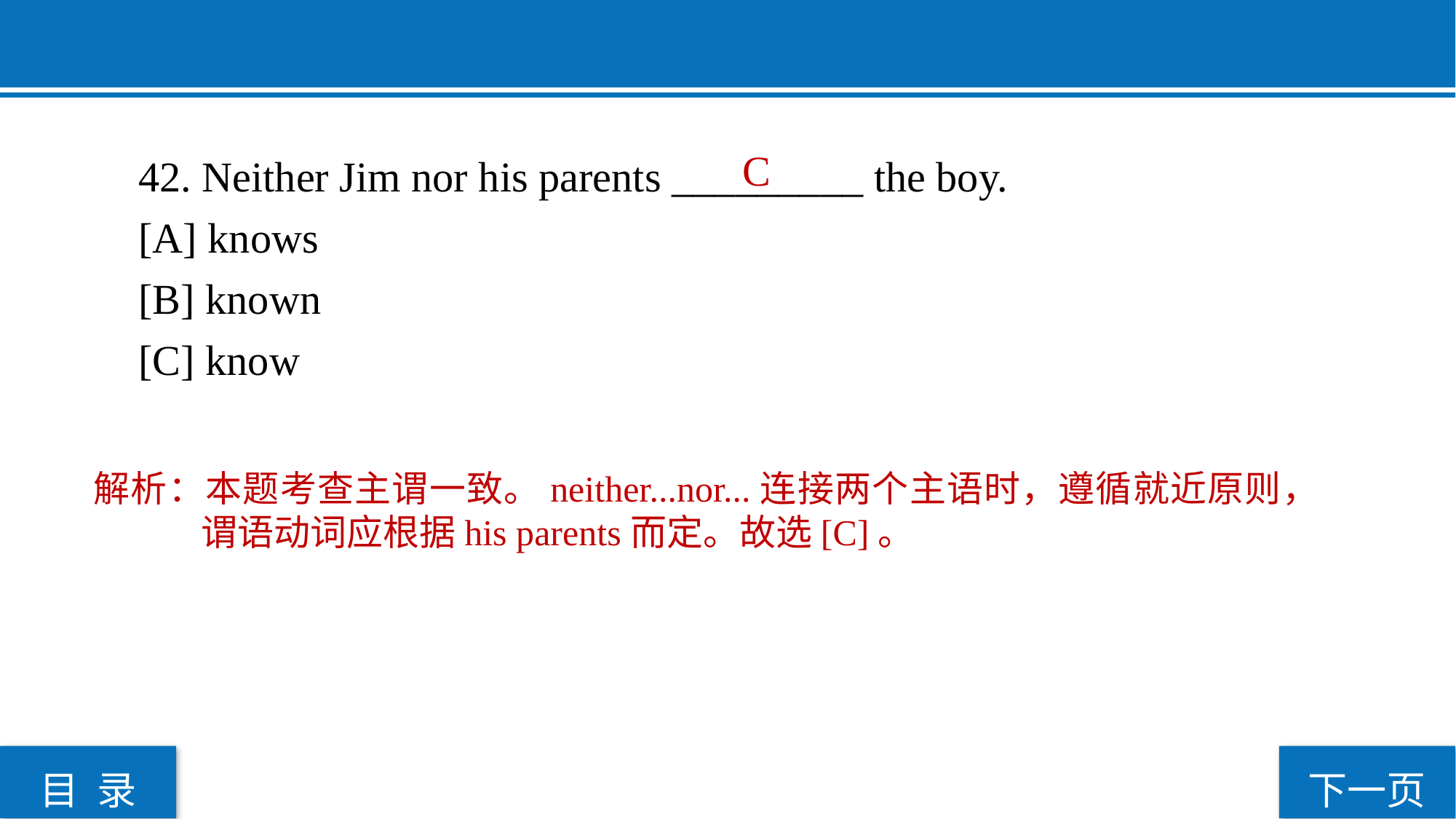

42. Neither Jim nor his parents _________ the boy.
[A] knows
[B] known
[C] know
C
解析：本题考查主谓一致。neither...nor...连接两个主语时，遵循就近原则，谓语动词应根据his parents而定。故选[C]。